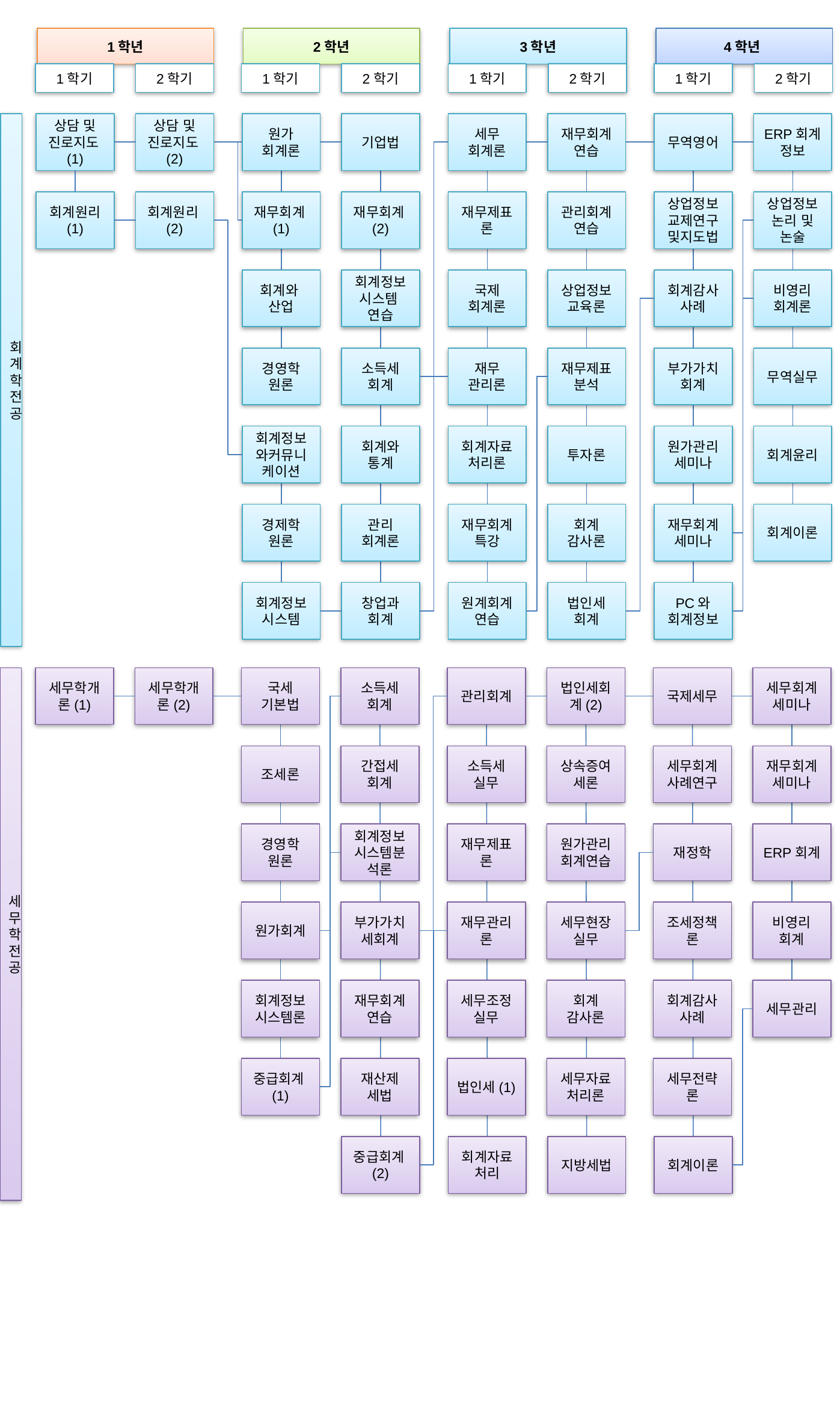

1학년
2학년
3학년
4학년
1학기
2학기
1학기
2학기
1학기
2학기
1학기
2학기
회계학전공
상담 및
진로지도(1)
상담 및
진로지도(2)
원가
회계론
기업법
세무
회계론
재무회계
연습
무역영어
ERP회계
정보
회계원리
(1)
회계원리(2)
재무회계(1)
재무회계(2)
재무제표론
관리회계
연습
상업정보교제연구및지도법
상업정보
논리 및
논술
회계와
산업
회계정보시스템
연습
국제
회계론
상업정보
교육론
회계감사
사례
비영리
회계론
경영학
원론
소득세
회계
재무
관리론
재무제표
분석
부가가치
회계
무역실무
회계정보와커뮤니케이션
회계와
통계
회계자료
처리론
투자론
원가관리
세미나
회계윤리
경제학
원론
관리
회계론
재무회계
특강
회계
감사론
재무회계
세미나
회계이론
회계정보
시스템
창업과
회계
원계회계
연습
법인세
회계
PC와
회계정보
세무학전공
세무학개론(1)
세무학개론(2)
국세
기본법
소득세
회계
관리회계
법인세회계(2)
국제세무
세무회계세미나
조세론
간접세
회계
소득세
실무
상속증여세론
세무회계사례연구
재무회계세미나
경영학
원론
회계정보시스템분석론
재무제표론
원가관리회계연습
재정학
ERP회계
원가회계
부가가치세회계
재무관리론
세무현장실무
조세정책론
비영리
회계
회계정보
시스템론
재무회계연습
세무조정
실무
회계
감사론
회계감사사례
세무관리
중급회계(1)
재산제
세법
법인세(1)
세무자료처리론
세무전략론
중급회계(2)
회계자료
처리
지방세법
회계이론